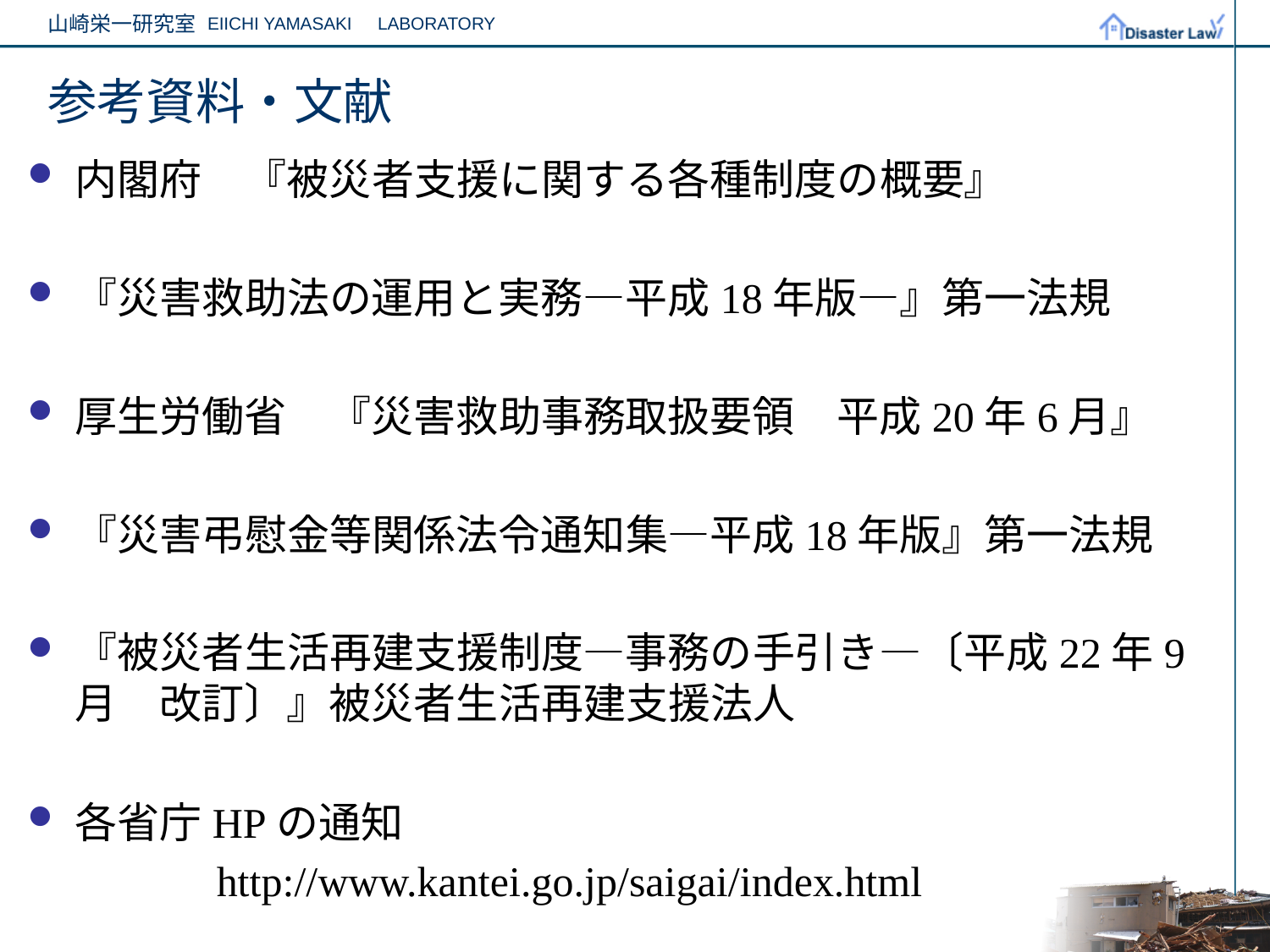

# 参考資料・文献
内閣府　『被災者支援に関する各種制度の概要』

『災害救助法の運用と実務―平成18年版―』第一法規

厚生労働省　『災害救助事務取扱要領　平成20年6月』

『災害弔慰金等関係法令通知集―平成18年版』第一法規

『被災者生活再建支援制度―事務の手引き―〔平成22年9月　改訂〕』被災者生活再建支援法人

各省庁HPの通知
　　　　 http://www.kantei.go.jp/saigai/index.html